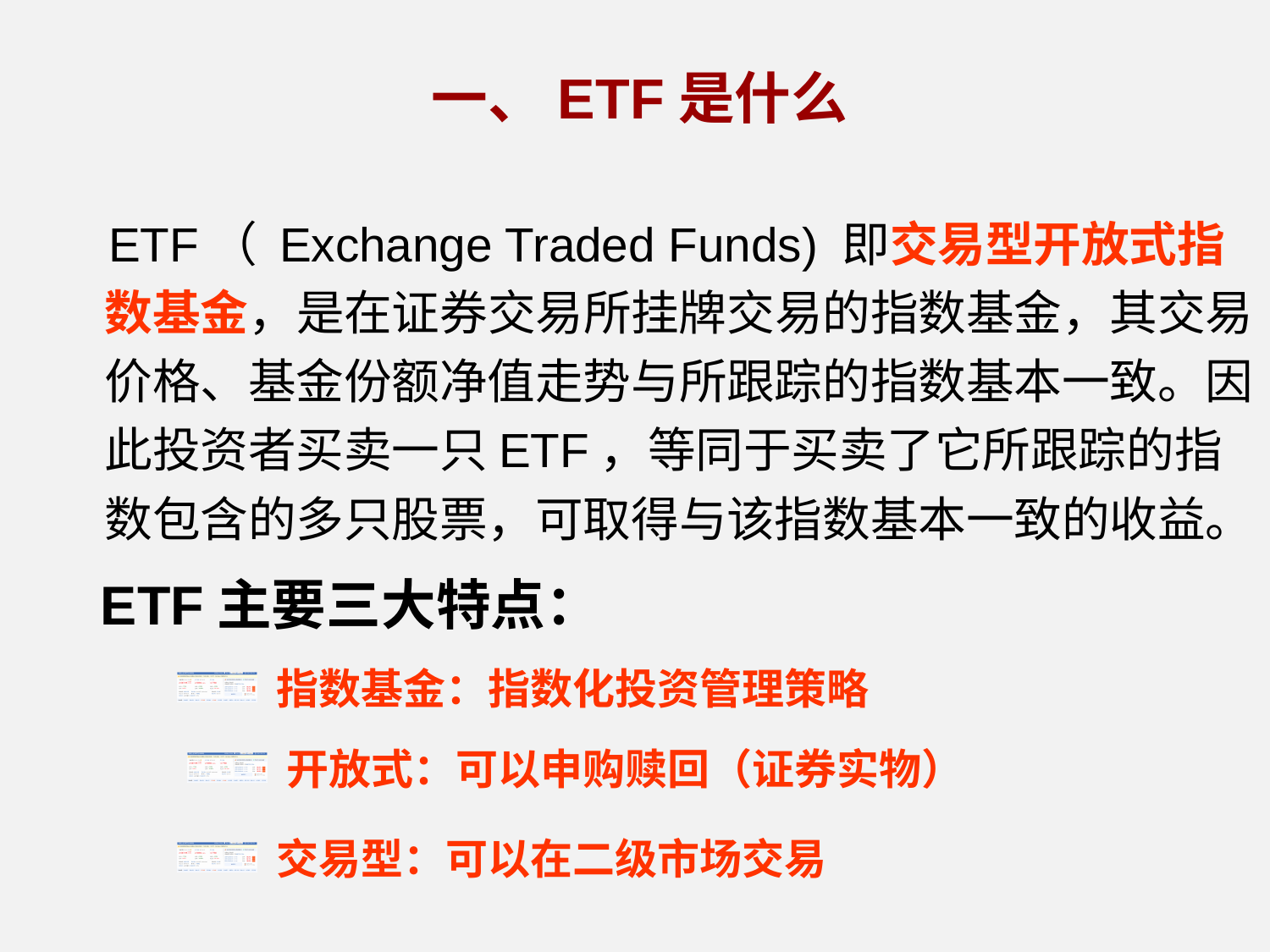

一、ETF是什么
    ETF（ Exchange Traded Funds) 即交易型开放式指数基金，是在证券交易所挂牌交易的指数基金，其交易价格、基金份额净值走势与所跟踪的指数基本一致。因此投资者买卖一只ETF，等同于买卖了它所跟踪的指数包含的多只股票，可取得与该指数基本一致的收益。
   ETF主要三大特点：
 指数基金：指数化投资管理策略
 开放式：可以申购赎回（证券实物）
 交易型：可以在二级市场交易